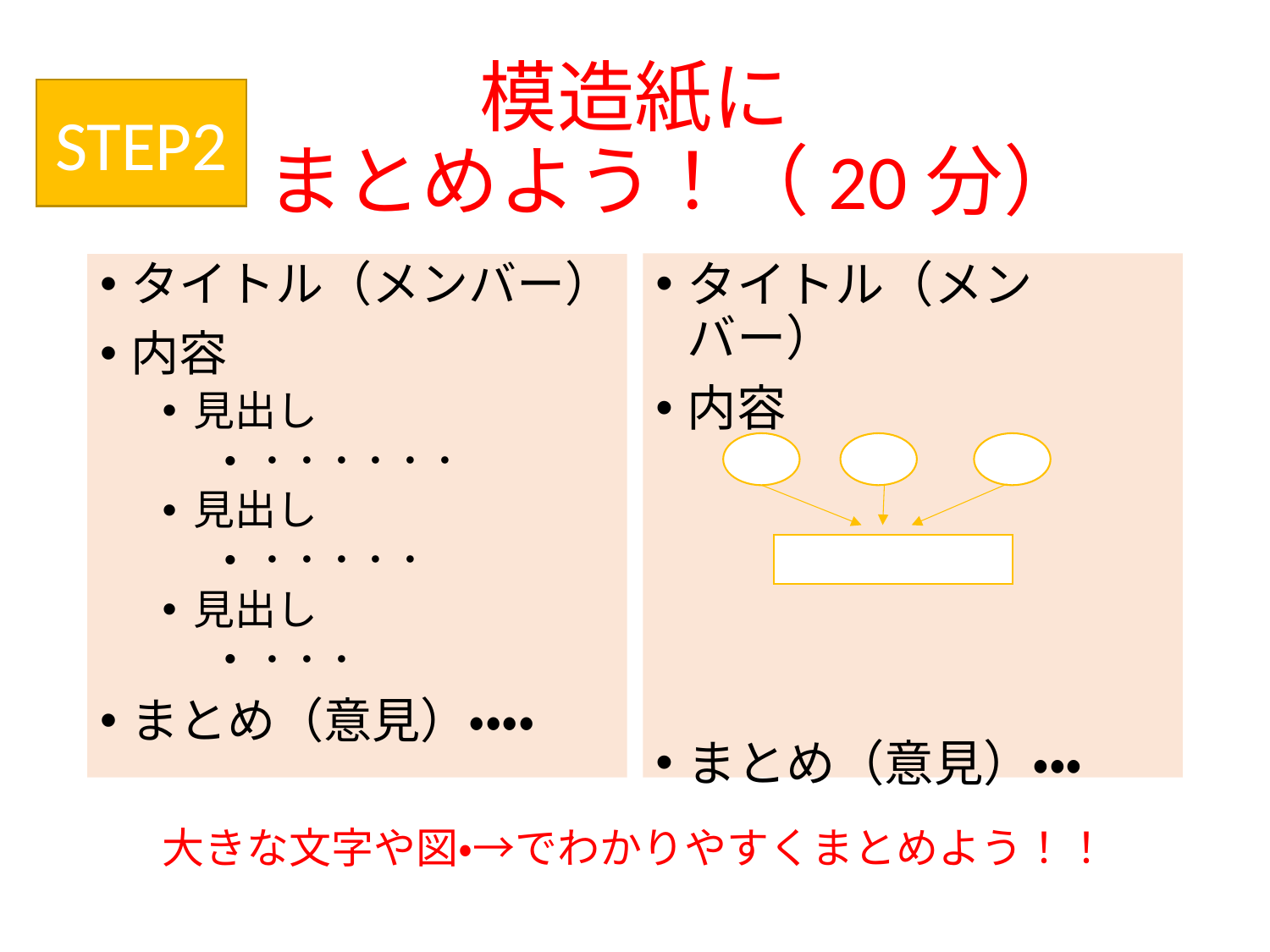

# 模造紙に 　まとめよう！（20分）
STEP2
タイトル（メンバー）
内容

まとめ（意見）・・・

タイトル（メンバー）
内容
見出し
・・・・・・
見出し
・・・・・
見出し
・・・
まとめ（意見）・・・・

大きな文字や図・→でわかりやすくまとめよう！！